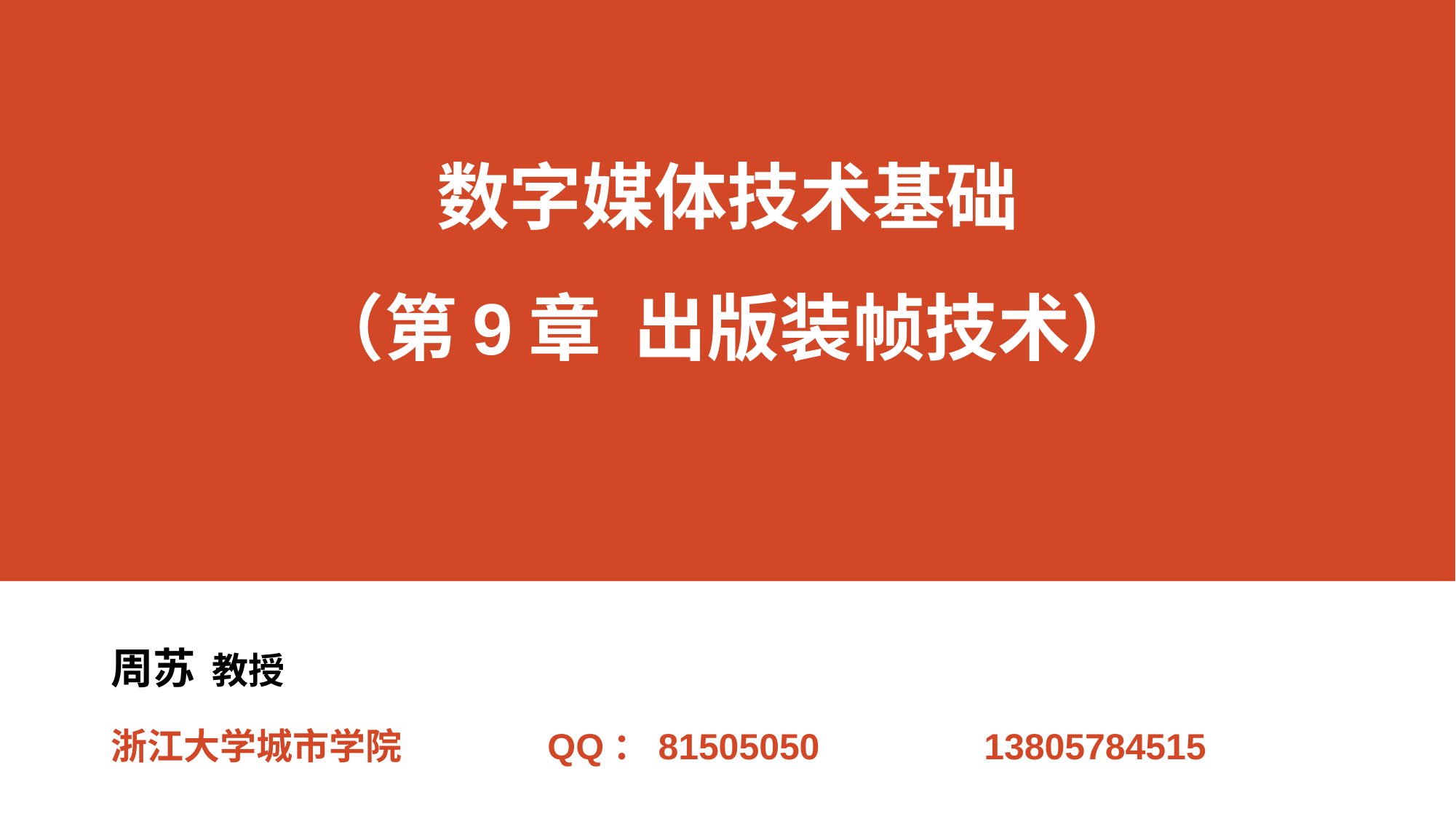

# 数字媒体技术基础 （第9章  出版装帧技术）
周苏  教授
浙江大学城市学院		QQ：81505050		13805784515